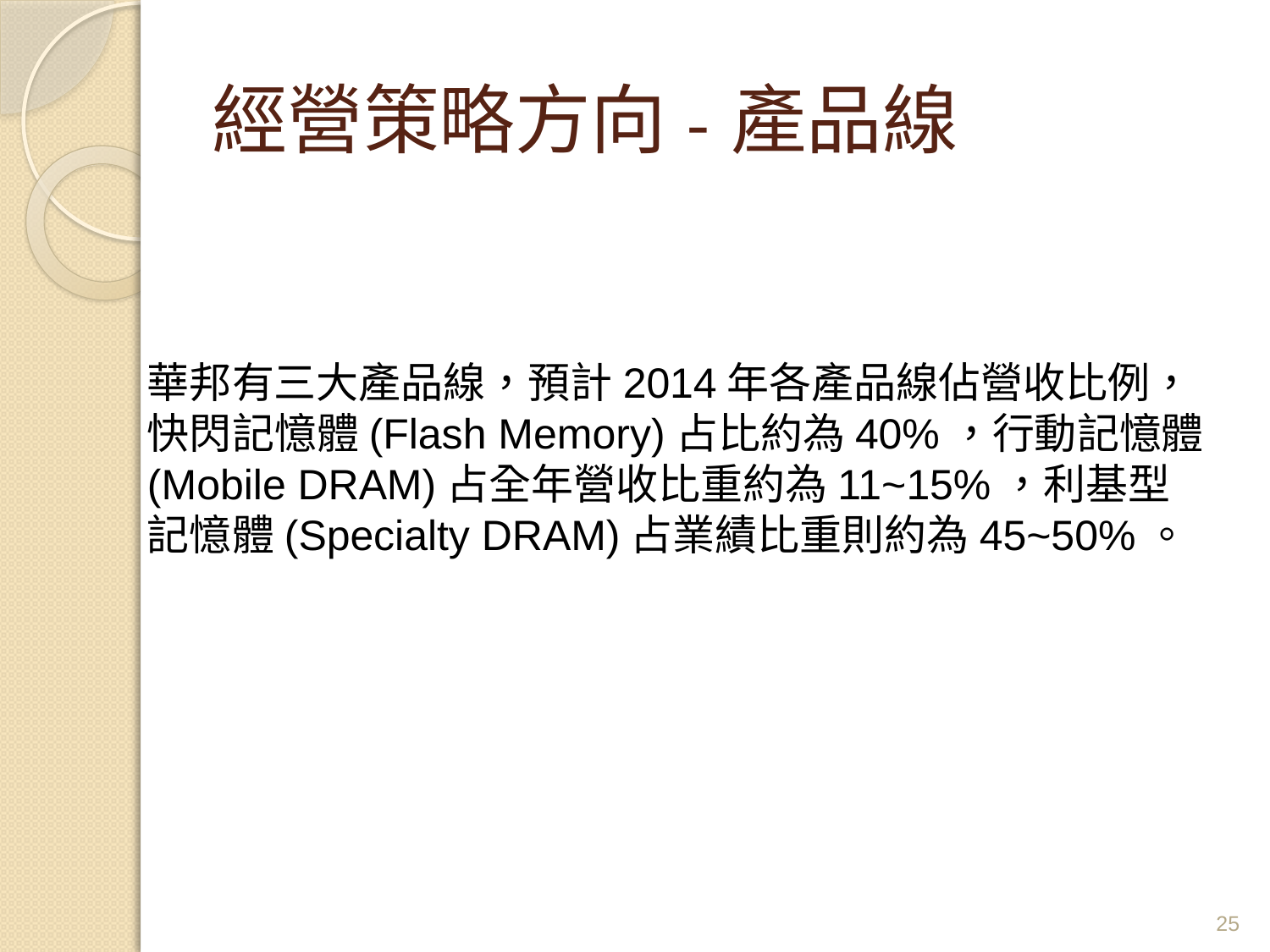

# 經營策略方向-產品線
華邦有三大產品線，預計2014年各產品線佔營收比例，
快閃記憶體(Flash Memory)占比約為40%，行動記憶體(Mobile DRAM)占全年營收比重約為11~15%，利基型
記憶體(Specialty DRAM)占業績比重則約為45~50%。
25